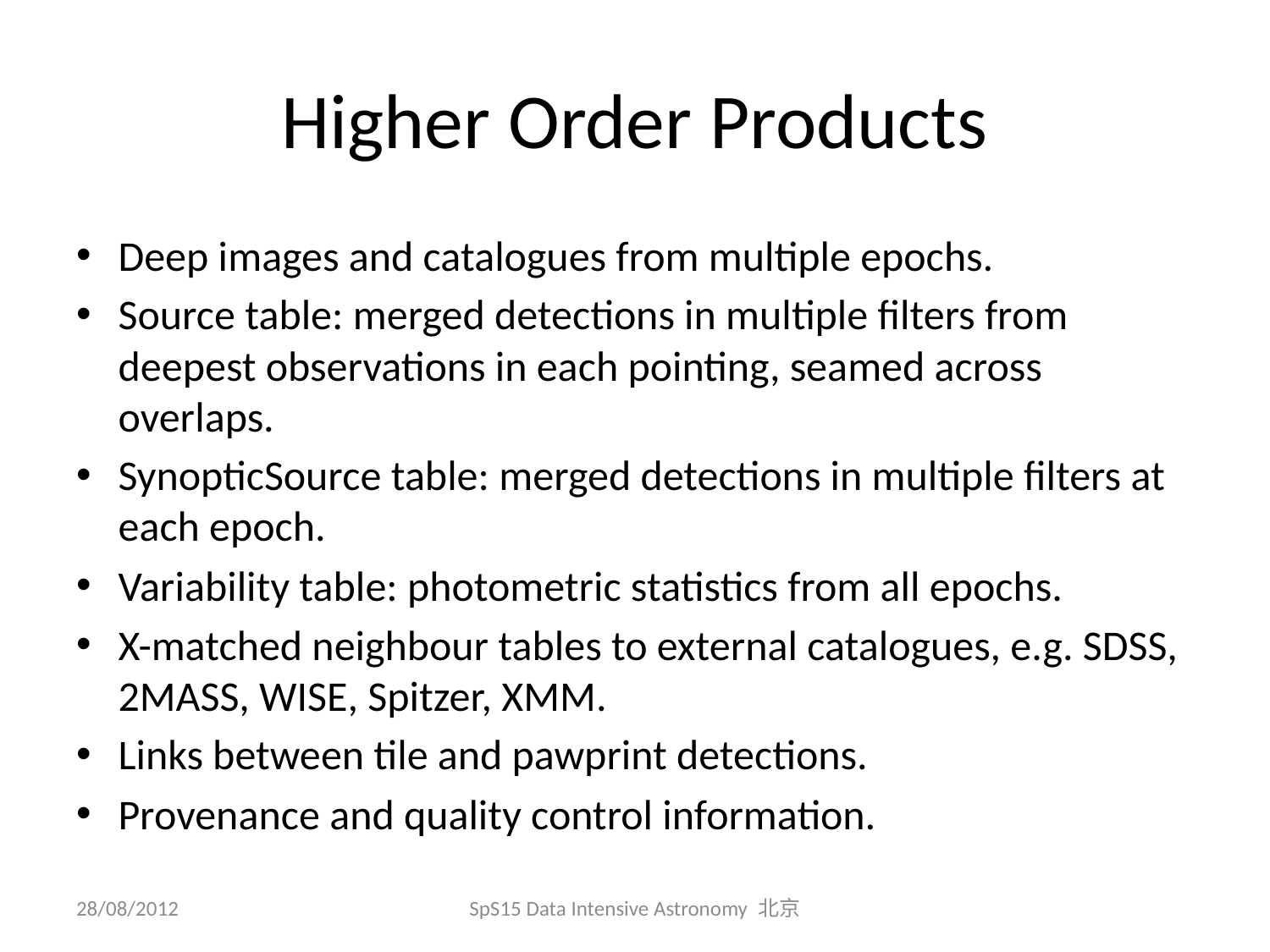

# Higher Order Products
Deep images and catalogues from multiple epochs.
Source table: merged detections in multiple filters from deepest observations in each pointing, seamed across overlaps.
SynopticSource table: merged detections in multiple filters at each epoch.
Variability table: photometric statistics from all epochs.
X-matched neighbour tables to external catalogues, e.g. SDSS, 2MASS, WISE, Spitzer, XMM.
Links between tile and pawprint detections.
Provenance and quality control information.
28/08/2012
SpS15 Data Intensive Astronomy 北京